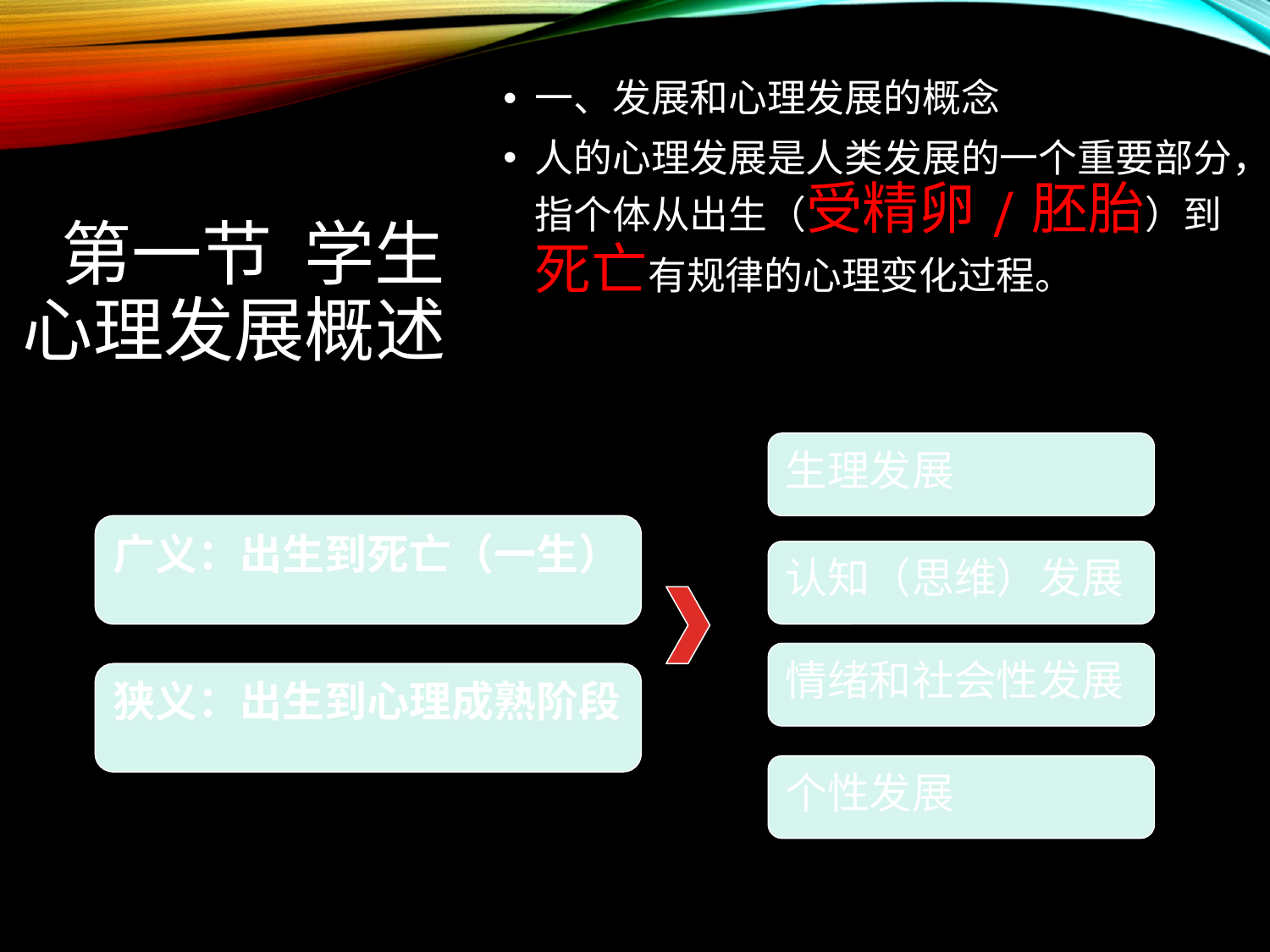

一、发展和心理发展的概念
人的心理发展是人类发展的一个重要部分，指个体从出生（受精卵/胚胎）到死亡有规律的心理变化过程。

# 第一节  学生心理发展概述
生理发展
广义：出生到死亡（一生）
认知（思维）发展

情绪和社会性发展
狭义：出生到心理成熟阶段
个性发展